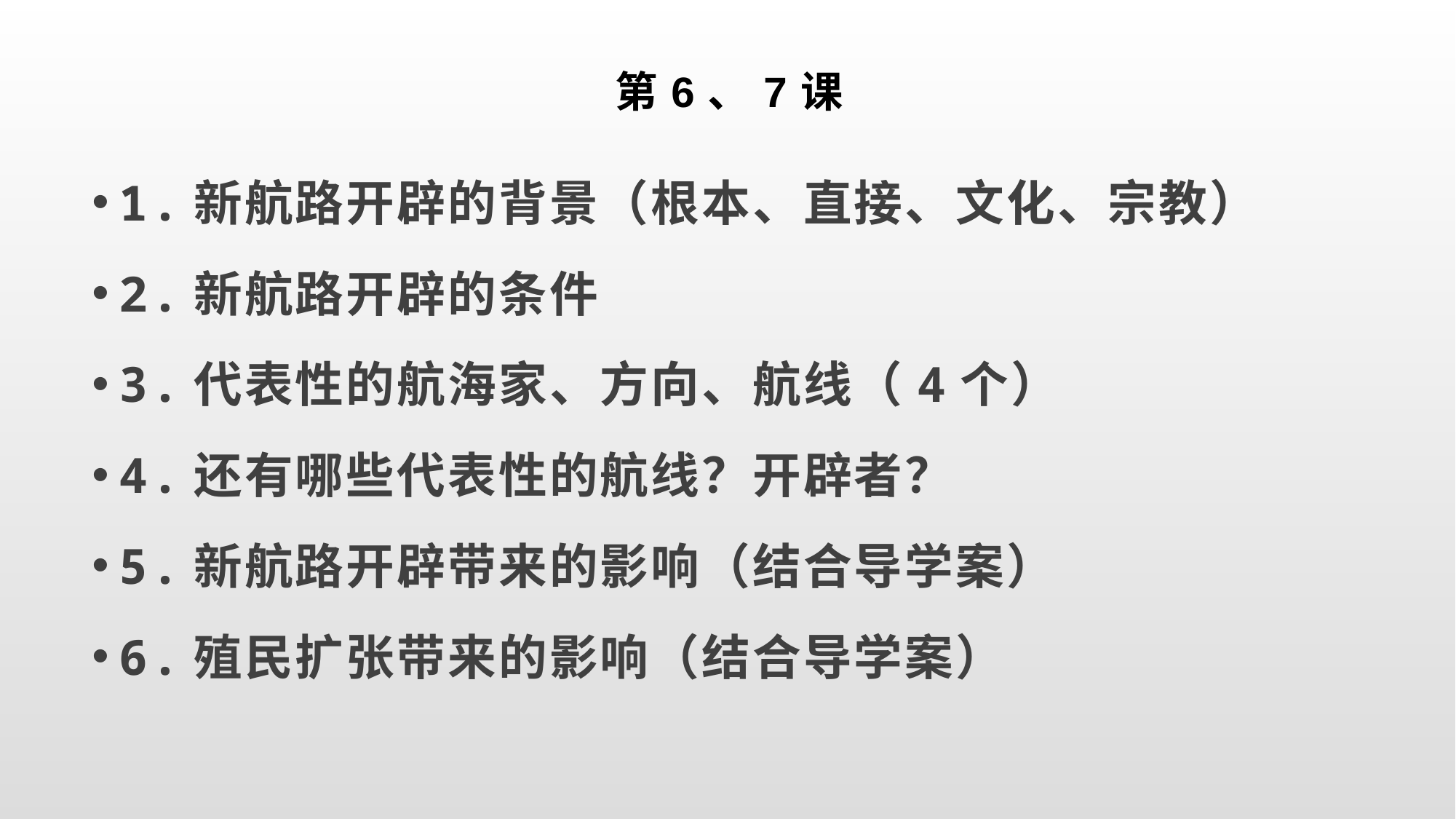

# 第6、7课
1.新航路开辟的背景（根本、直接、文化、宗教）
2.新航路开辟的条件
3.代表性的航海家、方向、航线（4个）
4.还有哪些代表性的航线？开辟者？
5.新航路开辟带来的影响（结合导学案）
6.殖民扩张带来的影响（结合导学案）